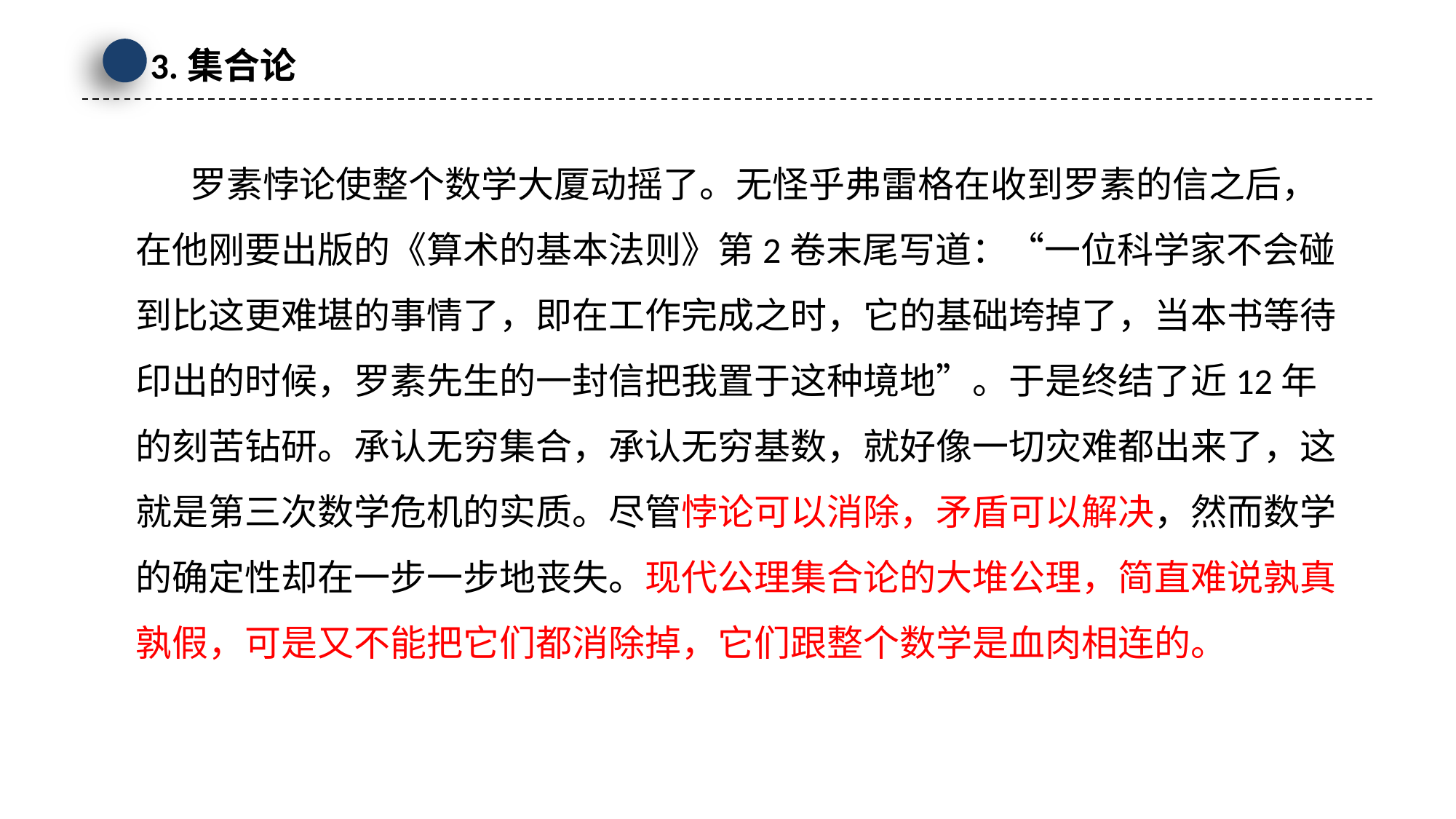

3.集合论
罗素悖论使整个数学大厦动摇了。无怪乎弗雷格在收到罗素的信之后，在他刚要出版的《算术的基本法则》第2卷末尾写道：“一位科学家不会碰到比这更难堪的事情了，即在工作完成之时，它的基础垮掉了，当本书等待印出的时候，罗素先生的一封信把我置于这种境地”。于是终结了近12年的刻苦钻研。承认无穷集合，承认无穷基数，就好像一切灾难都出来了，这就是第三次数学危机的实质。尽管悖论可以消除，矛盾可以解决，然而数学的确定性却在一步一步地丧失。现代公理集合论的大堆公理，简直难说孰真孰假，可是又不能把它们都消除掉，它们跟整个数学是血肉相连的。